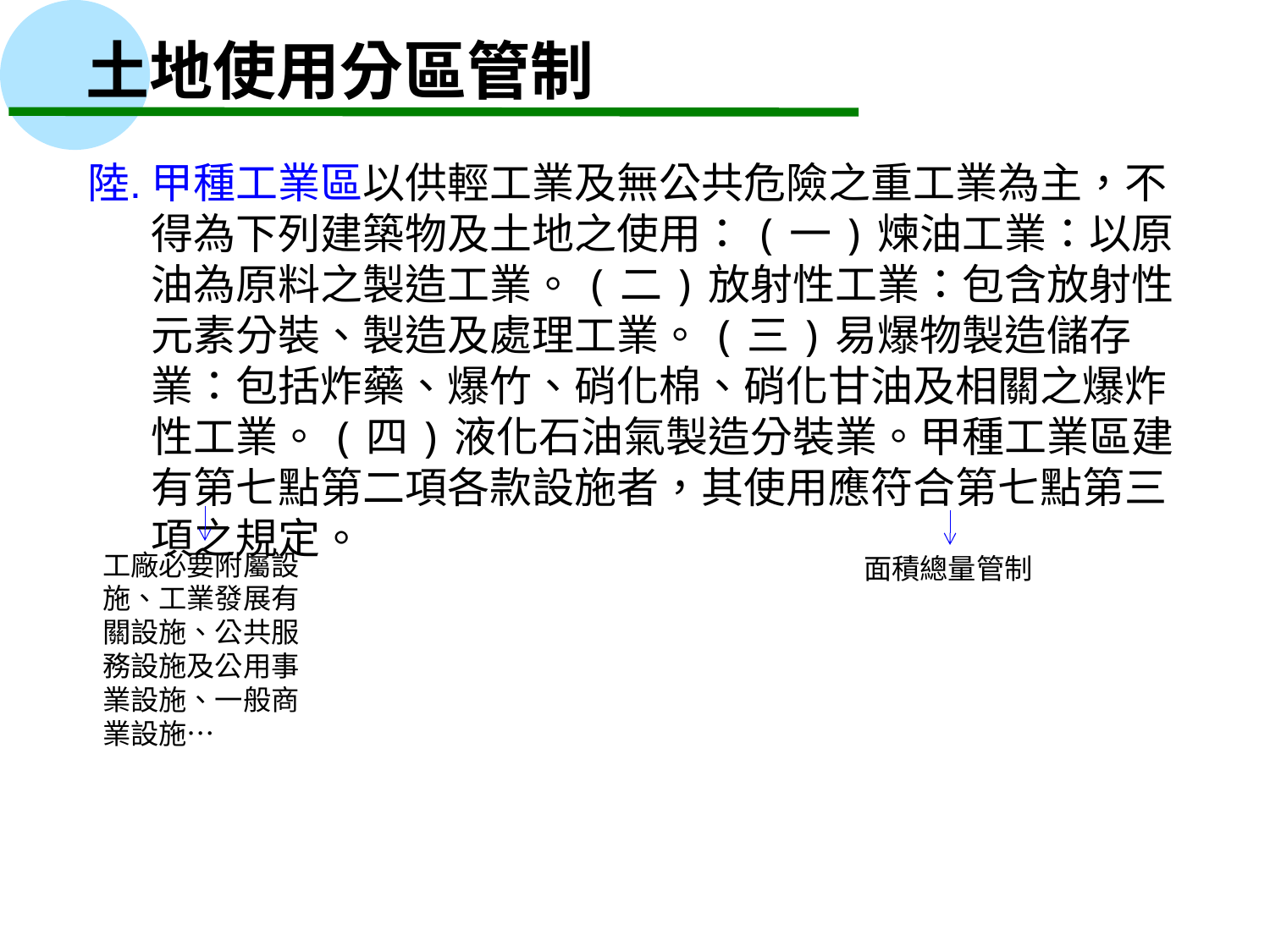

土地使用分區管制

甲種工業區以供輕工業及無公共危險之重工業為主，不得為下列建築物及土地之使用：(一)煉油工業：以原油為原料之製造工業。(二)放射性工業：包含放射性元素分裝、製造及處理工業。(三)易爆物製造儲存業：包括炸藥、爆竹、硝化棉、硝化甘油及相關之爆炸性工業。(四)液化石油氣製造分裝業。甲種工業區建有第七點第二項各款設施者，其使用應符合第七點第三項之規定。
工廠必要附屬設施、工業發展有關設施、公共服務設施及公用事業設施、一般商業設施…
面積總量管制